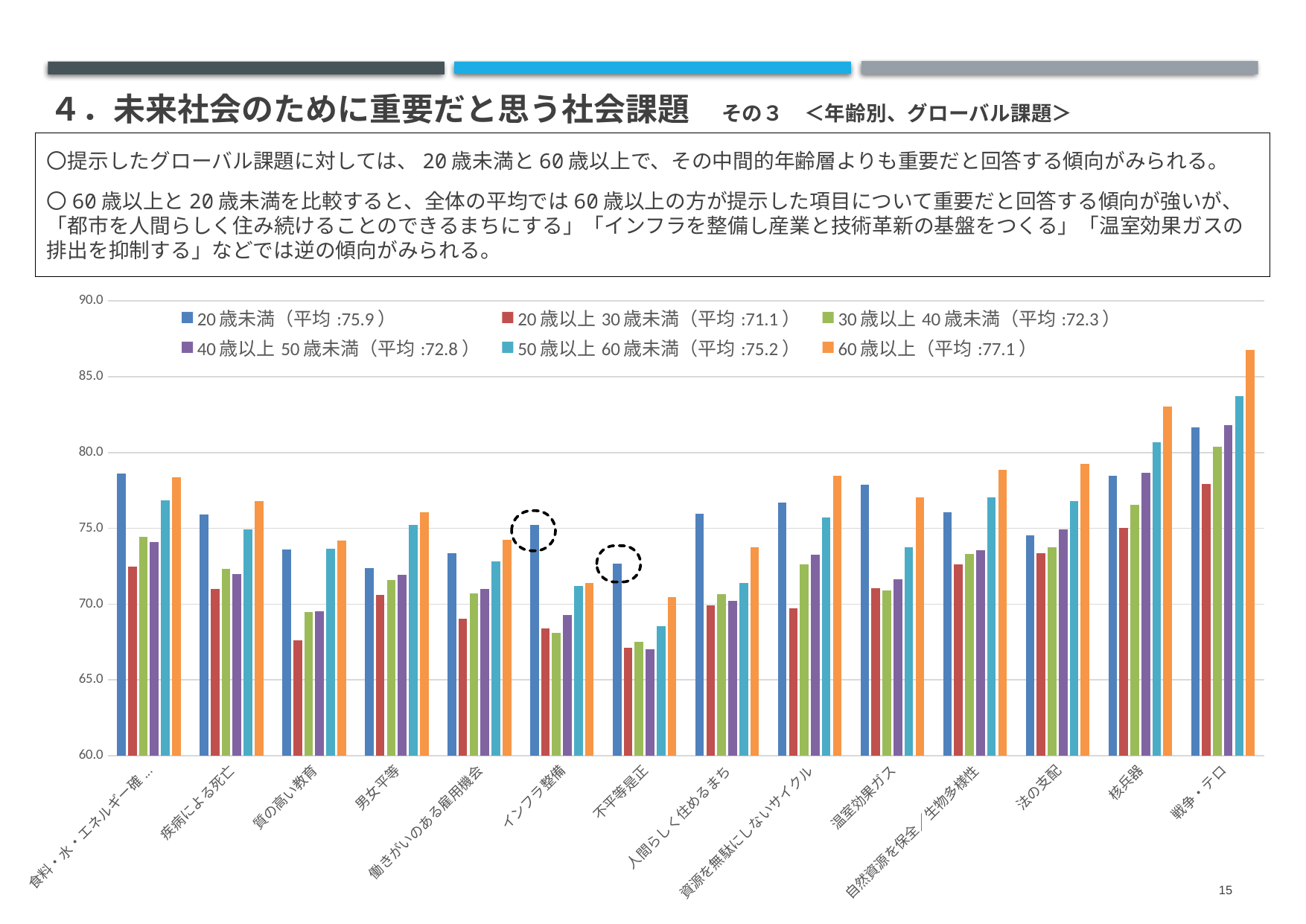

# ４．未来社会のために重要だと思う社会課題　その３　＜年齢別、グローバル課題＞
〇提示したグローバル課題に対しては、20歳未満と60歳以上で、その中間的年齢層よりも重要だと回答する傾向がみられる。
〇60歳以上と20歳未満を比較すると、全体の平均では60歳以上の方が提示した項目について重要だと回答する傾向が強いが、「都市を人間らしく住み続けることのできるまちにする」「インフラを整備し産業と技術革新の基盤をつくる」「温室効果ガスの排出を抑制する」などでは逆の傾向がみられる。

### Chart

| Category | 20歳未満（平均:75.9） | 20歳以上30歳未満（平均:71.1） | 30歳以上40歳未満（平均:72.3） | 40歳以上50歳未満（平均:72.8） | 50歳以上60歳未満（平均:75.2） | 60歳以上（平均:77.1） |
|---|---|---|---|---|---|---|
| 食料・水・エネルギー確保／貧困 | 78.62103174603175 | 72.47524752475248 | 74.42196531791907 | 74.09003831417624 | 76.85361216730038 | 78.38095238095238 |
| 疾病による死亡 | 75.89285714285714 | 70.99009900990099 | 72.35067437379577 | 71.98275862068965 | 74.95247148288973 | 76.80952380952381 |
| 質の高い教育 | 73.61111111111111 | 67.62376237623762 | 69.46050096339114 | 69.54022988505747 | 73.66920152091255 | 74.19047619047619 |
| 男女平等 | 72.37103174603175 | 70.5940594059406 | 71.57996146435453 | 71.93486590038314 | 75.23764258555133 | 76.04761904761904 |
| 働きがいのある雇用機会 | 73.36309523809524 | 69.00990099009901 | 70.71290944123314 | 71.02490421455938 | 72.81368821292776 | 74.23809523809524 |
| インフラ整備 | 75.24801587301587 | 68.41584158415841 | 68.11175337186899 | 69.30076628352491 | 71.1977186311787 | 71.38095238095238 |
| 不平等是正 | 72.6686507936508 | 67.12871287128712 | 67.53371868978806 | 67.00191570881225 | 68.5361216730038 | 70.47619047619048 |
| 人間らしく住めるまち | 75.94246031746032 | 69.9009900990099 | 70.66473988439306 | 70.21072796934865 | 71.38783269961978 | 73.76190476190476 |
| 資源を無駄にしないサイクル | 76.68650793650794 | 69.7029702970297 | 72.63969171483622 | 73.27586206896552 | 75.712927756654 | 78.47619047619048 |
| 温室効果ガス | 77.87698412698413 | 71.03960396039604 | 70.90558766859345 | 71.64750957854406 | 73.76425855513307 | 77.04761904761905 |
| 自然資源を保全／生物多様性 | 76.04166666666667 | 72.62376237623762 | 73.31406551059732 | 73.5632183908046 | 77.04372623574145 | 78.85714285714286 |
| 法の支配 | 74.55357142857143 | 73.36633663366337 | 73.74759152215799 | 74.95210727969348 | 76.80608365019012 | 79.23809523809524 |
| 核兵器 | 78.47222222222221 | 75.04950495049505 | 76.54142581888246 | 78.68773946360153 | 80.65589353612168 | 83.04761904761904 |
| 戦争・テロ | 81.64682539682539 | 77.92079207920793 | 80.39499036608862 | 81.8007662835249 | 83.74524714828897 | 86.76190476190476 |
15